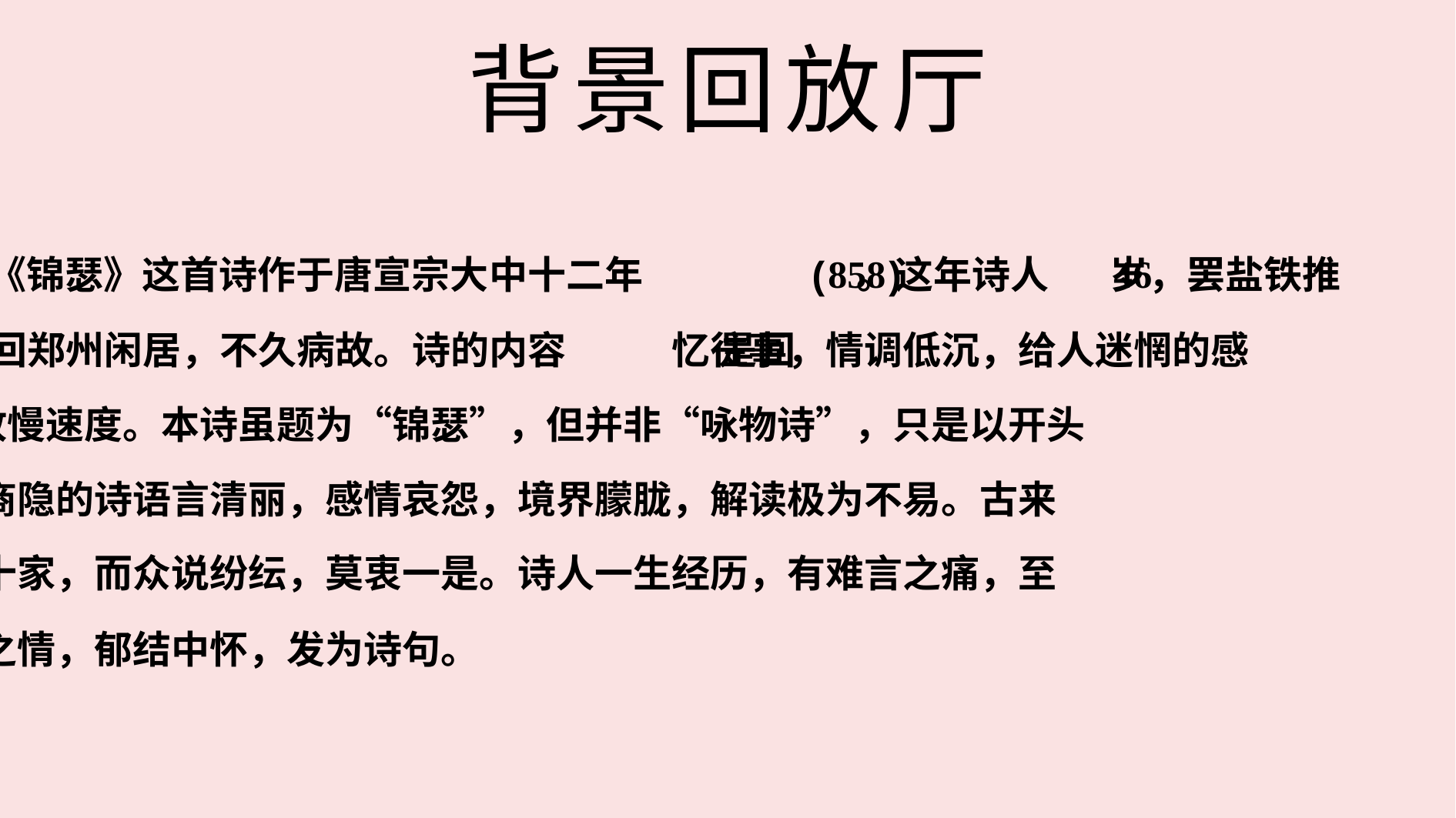

# 背景回放厅

858
46
《锦瑟》这首诗作于唐宣宗大中十二年
(
)
。这年诗人
岁，罢盐铁推
官后回郑州闲居，不久病故。诗的内容
是回
忆往事，情调低沉，给人迷惘的感
觉，诵读时要放慢速度。本诗虽题为“锦瑟”，但并非“咏物诗”，只是以开头
二字为题。李商隐的诗语言清丽，感情哀怨，境界朦胧，解读极为不易。古来
解此诗者有几十家，而众说纷纭，莫衷一是。诗人一生经历，有难言之痛，至
苦之情，郁结中怀，发为诗句。